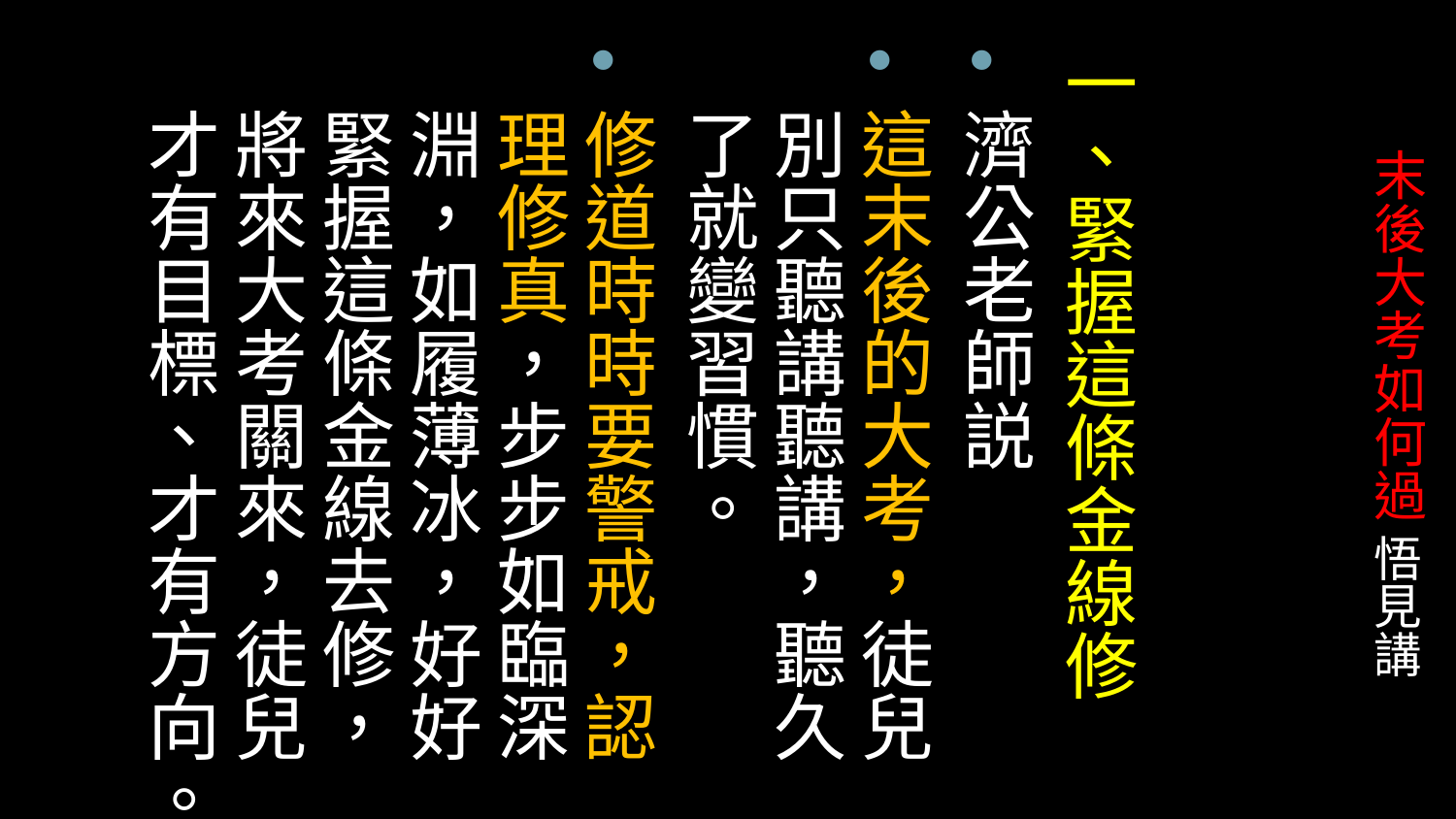

一、緊握這條金線修
濟公老師説
這末後的大考，徒兒別只聽講聽講，聽久了就變習慣。
修道時時要警戒，認理修真，步步如臨深淵，如履薄冰，好好緊握這條金線去修，將來大考關來，徒兒才有目標、才有方向。

# 末後大考如何過 悟見講